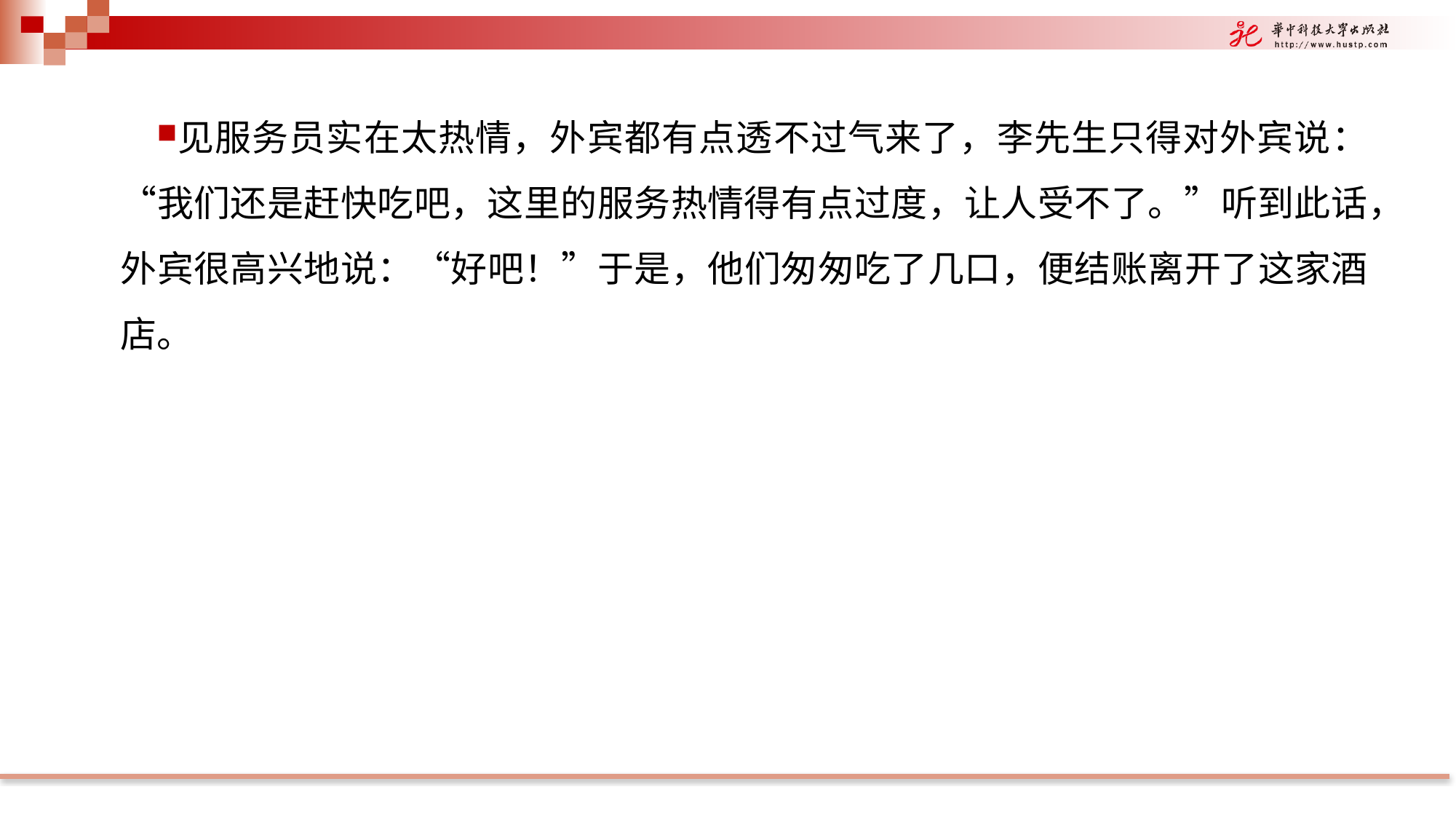

见服务员实在太热情，外宾都有点透不过气来了，李先生只得对外宾说：“我们还是赶快吃吧，这里的服务热情得有点过度，让人受不了。”听到此话，外宾很高兴地说：“好吧！”于是，他们匆匆吃了几口，便结账离开了这家酒店。